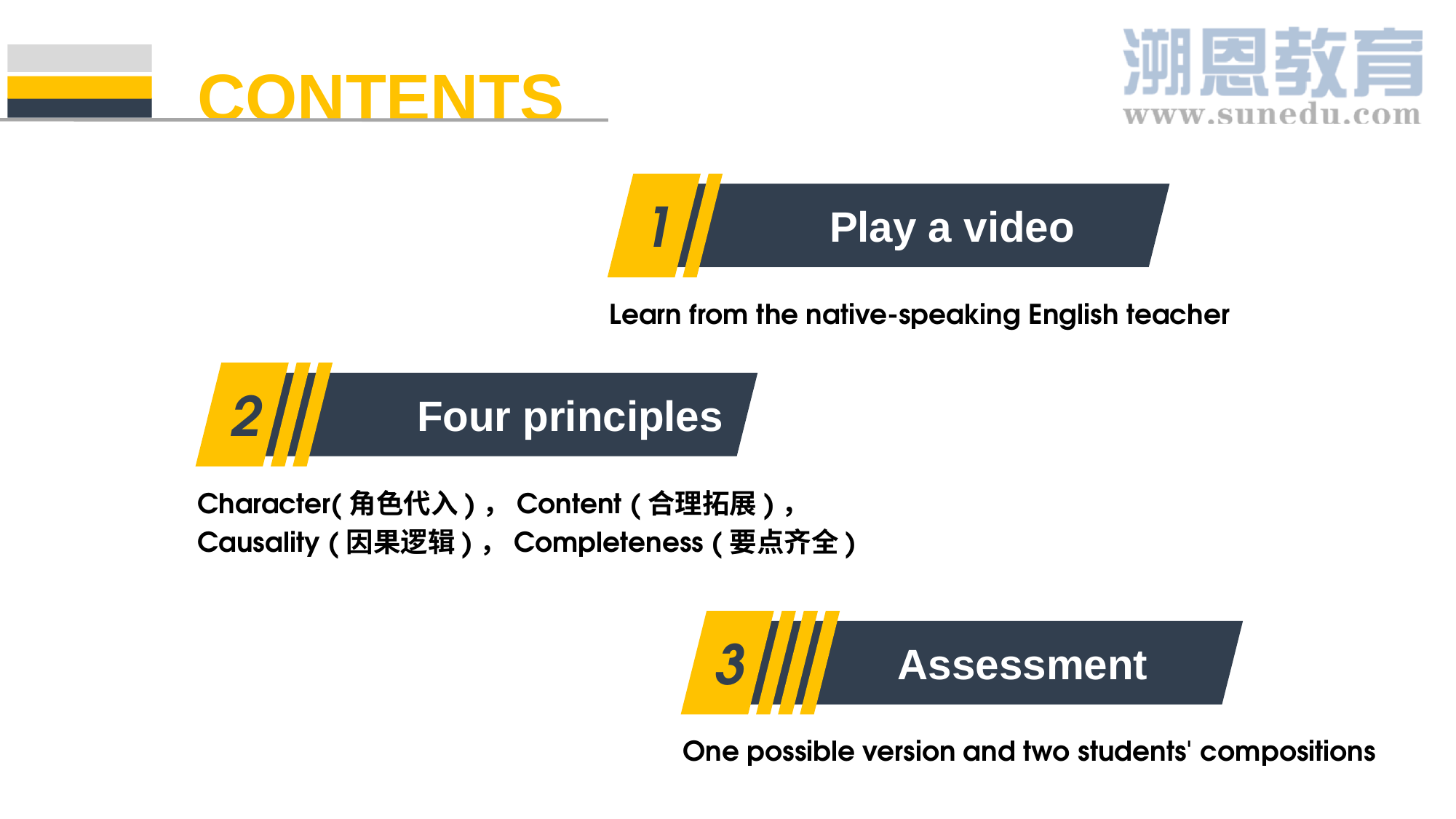

CONTENTS

1
Play a video
Learn from the native-speaking English teacher

2
Four principles
Character(角色代入)，Content (合理拓展)，
Causality (因果逻辑)，Completeness (要点齐全)

3
Assessment
One possible version and two students' compositions